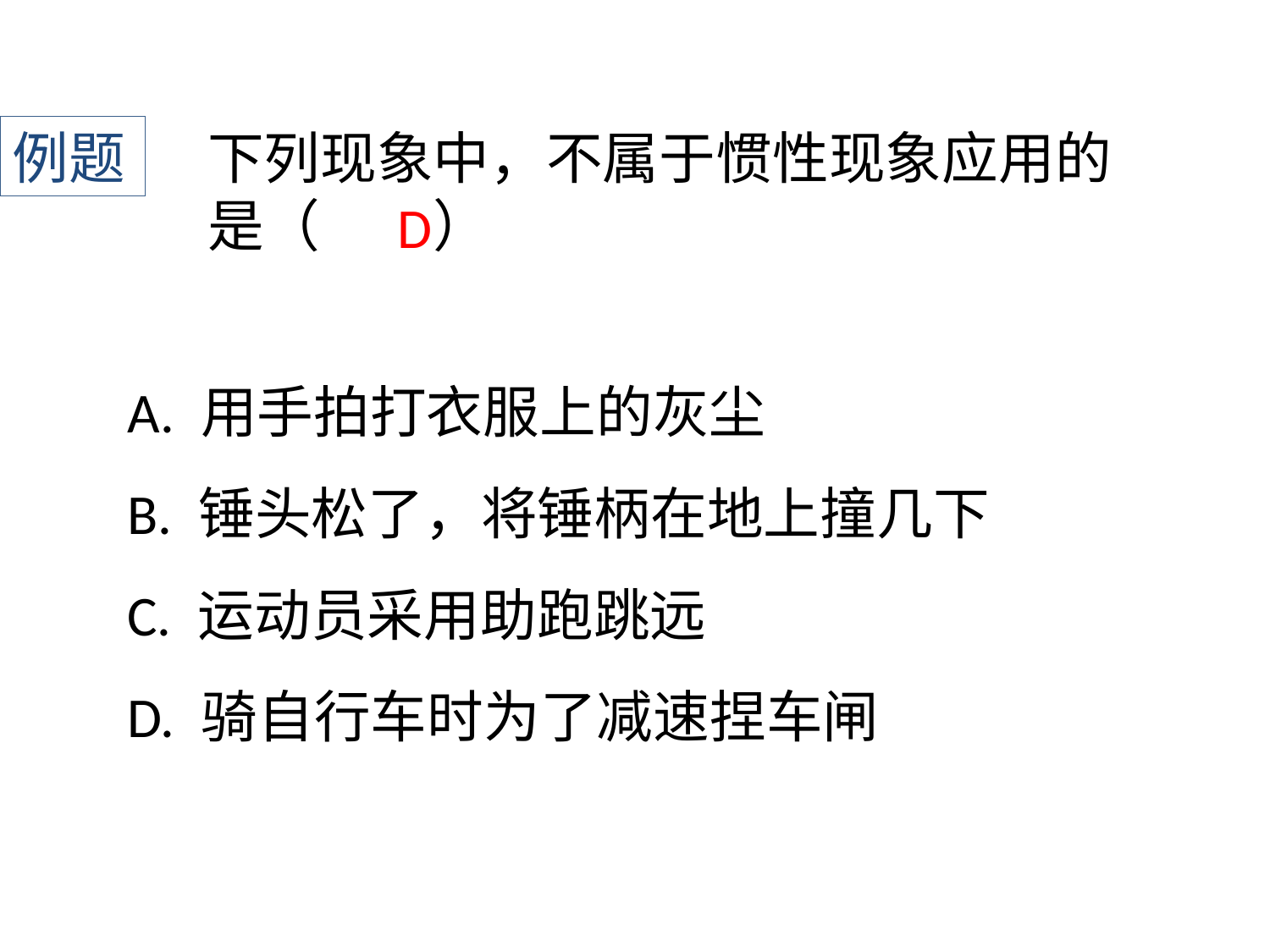

例题
下列现象中，不属于惯性现象应用的是（　　）
D
A. 用手拍打衣服上的灰尘
B. 锤头松了，将锤柄在地上撞几下
C. 运动员采用助跑跳远
D. 骑自行车时为了减速捏车闸